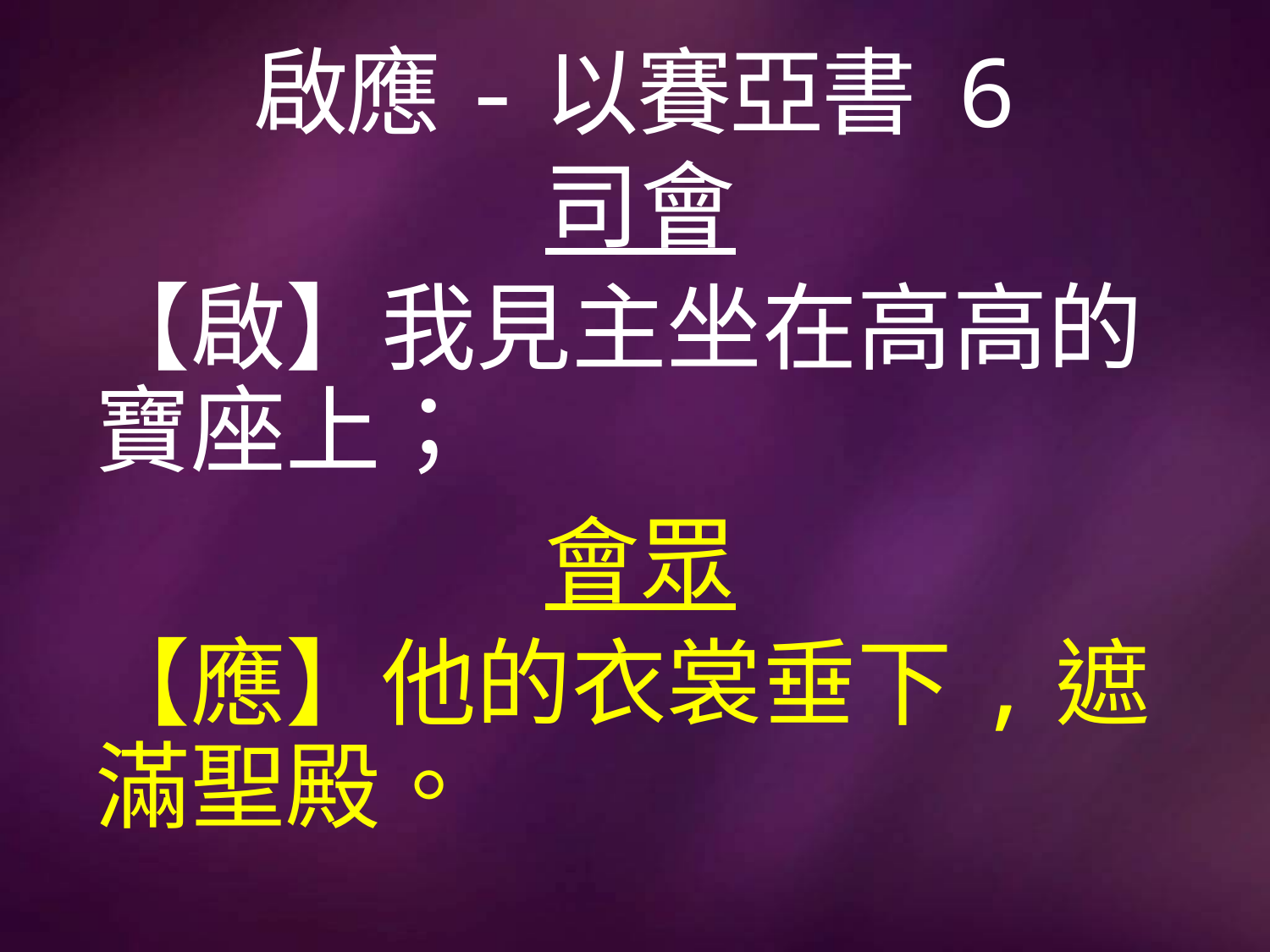

# 啟應-以賽亞書 6
司會
【啟】我見主坐在高高的寶座上；

會眾
【應】他的衣裳垂下,遮滿聖殿。